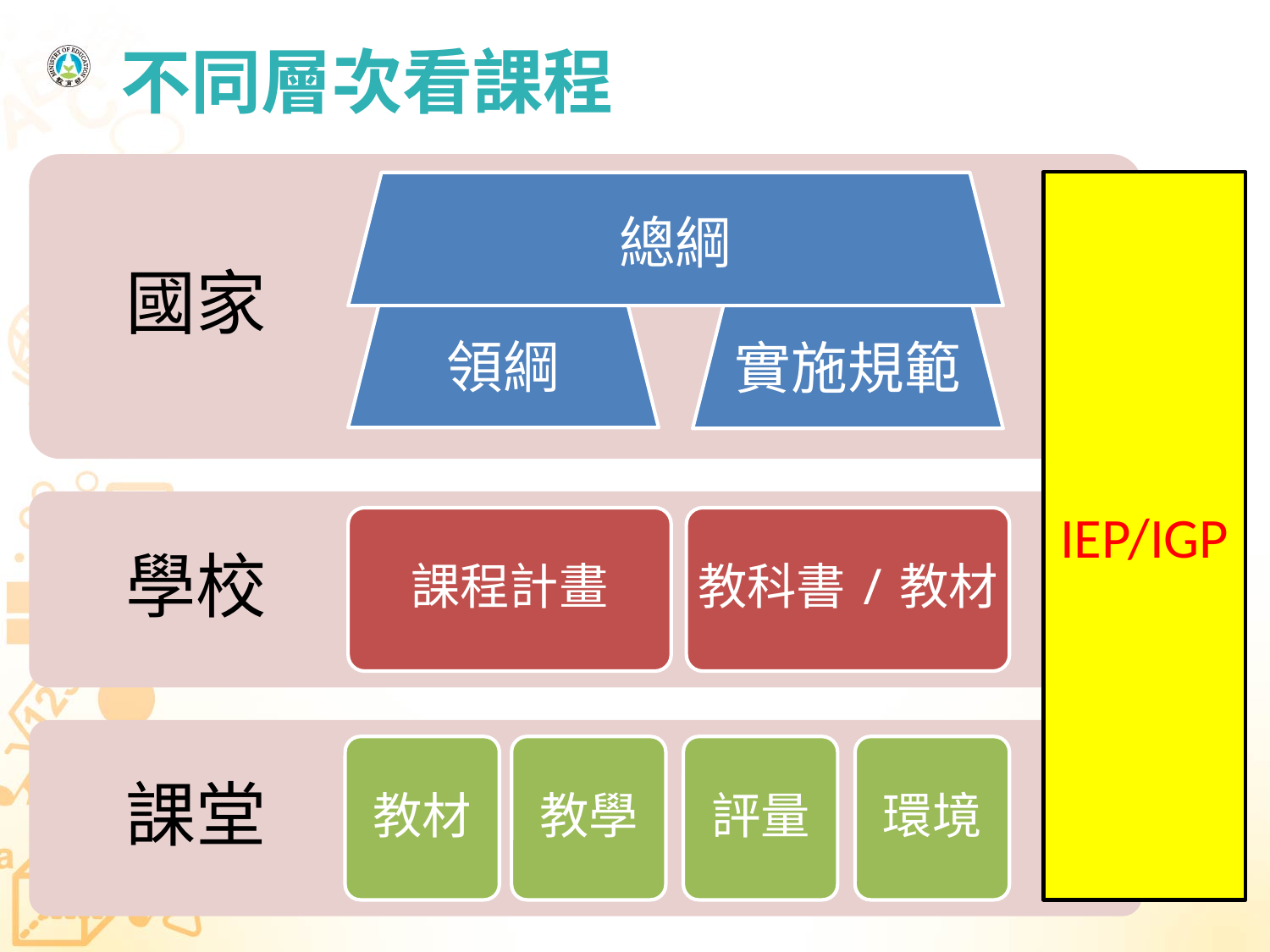

# 不同層次看課程

國家
IEP/IGP
總綱
領綱
實施規範

學校

課程計畫

教科書/教材

課堂

教材

教學

評量

環境